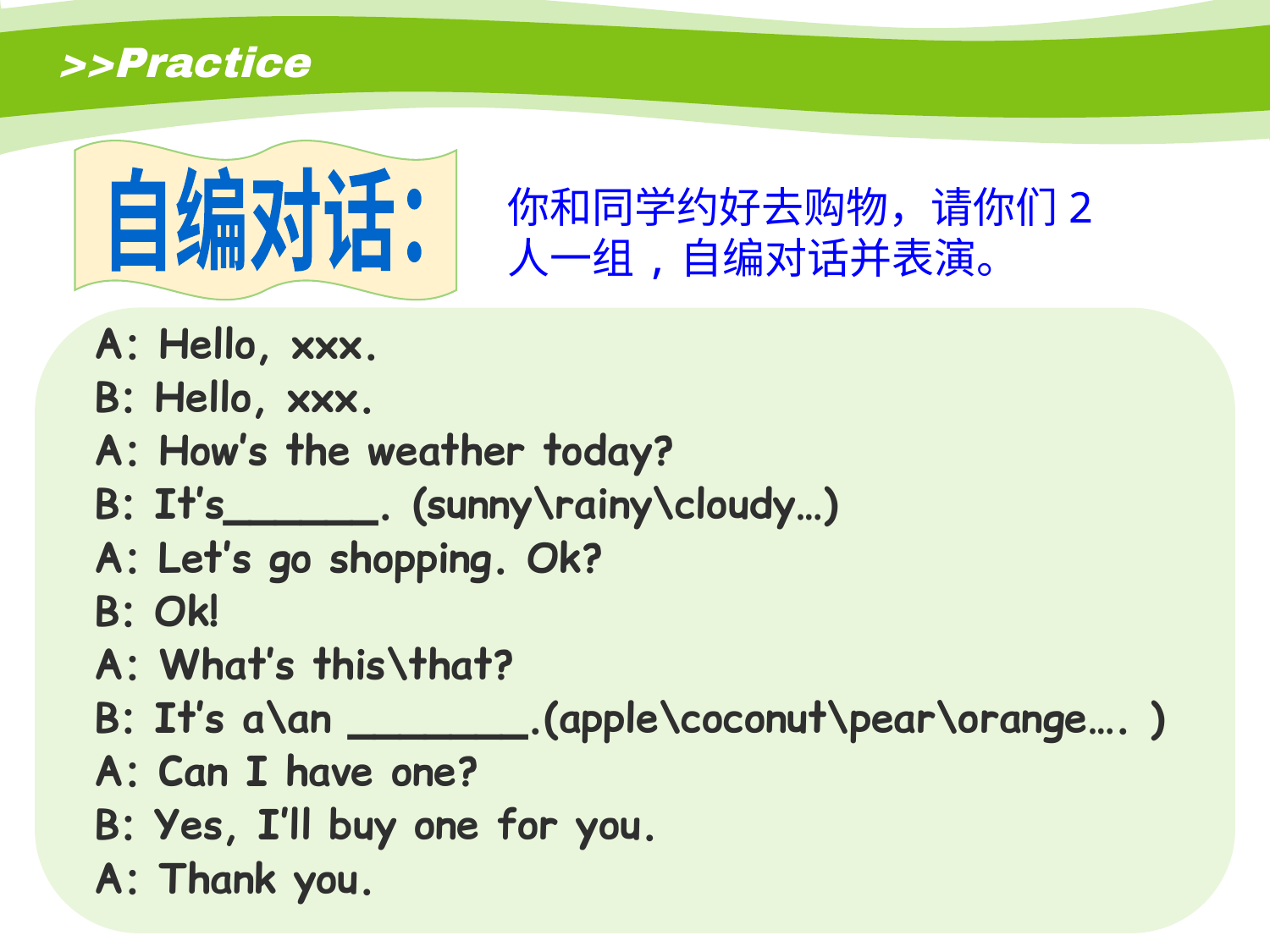

>>Practice

自编对话：
你和同学约好去购物，请你们2人一组,自编对话并表演。
A: Hello, xxx.
B: Hello, xxx.
A: How’s the weather today?
B: It’s______. (sunny\rainy\cloudy…)
A: Let’s go shopping. Ok?
B: Ok!
A: What’s this\that?
B: It’s a\an _______.(apple\coconut\pear\orange…. )
A: Can I have one?
B: Yes, I’ll buy one for you.
A: Thank you.